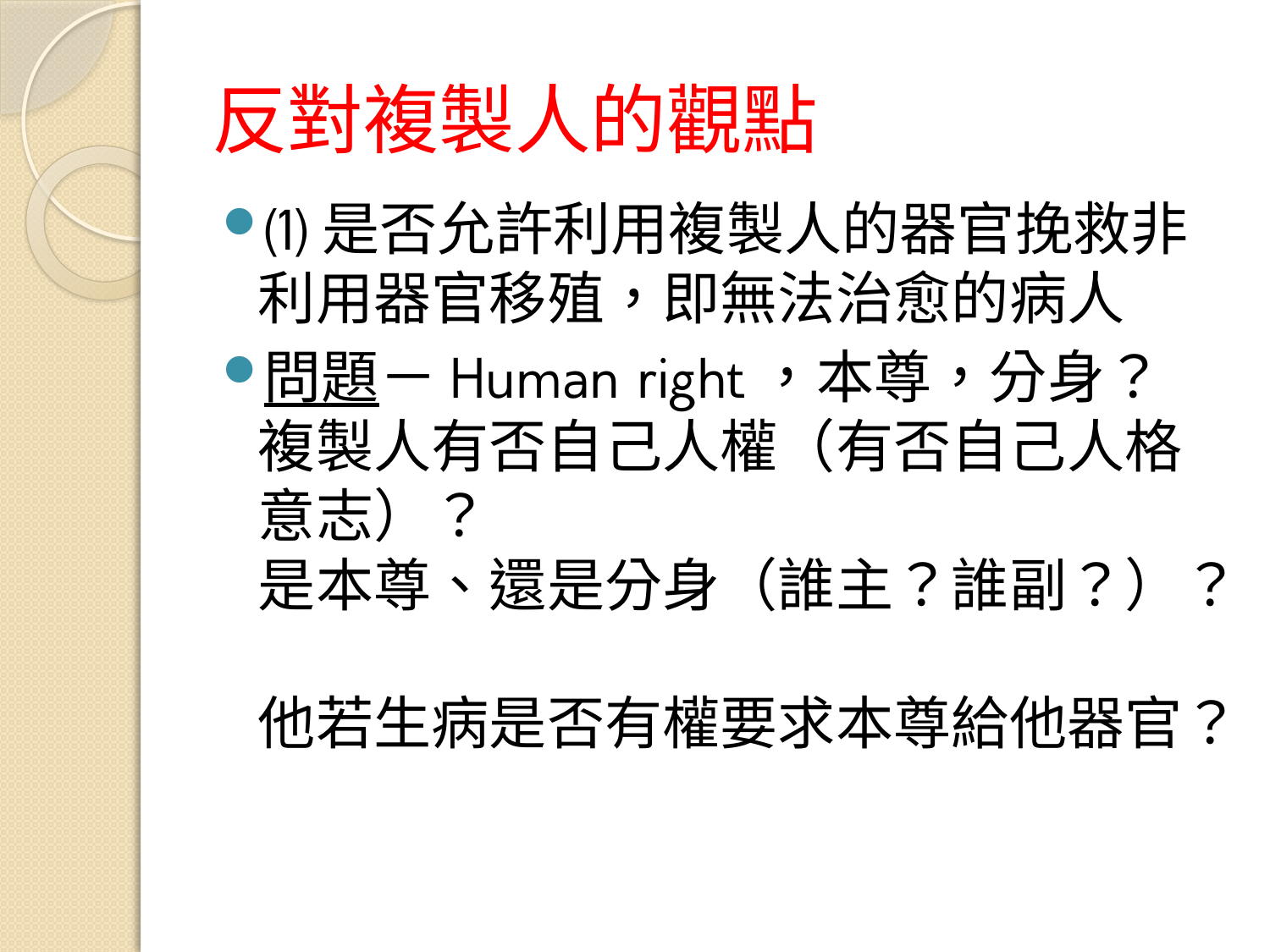

# 反對複製人的觀點
(1)是否允許利用複製人的器官挽救非利用器官移殖，即無法治愈的病人
問題－Human right，本尊，分身？
複製人有否自己人權（有否自己人格意志）？
是本尊、還是分身（誰主？誰副？）？
他若生病是否有權要求本尊給他器官？